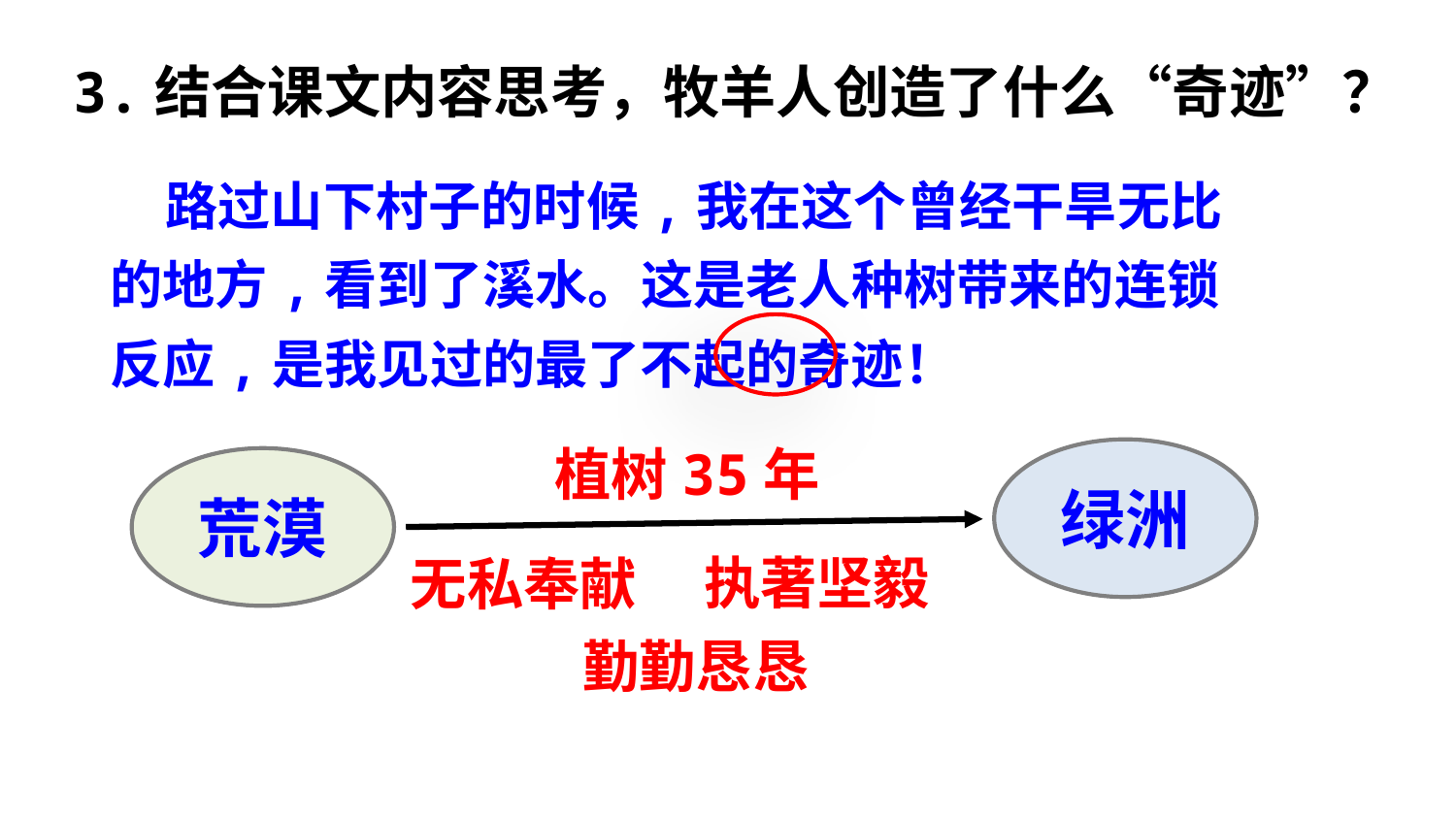

3.结合课文内容思考，牧羊人创造了什么“奇迹”？
    路过山下村子的时候,我在这个曾经干旱无比的地方,看到了溪水。这是老人种树带来的连锁反应,是我见过的最了不起的奇迹！

植树35年
绿洲
荒漠
执著坚毅
无私奉献
勤勤恳恳